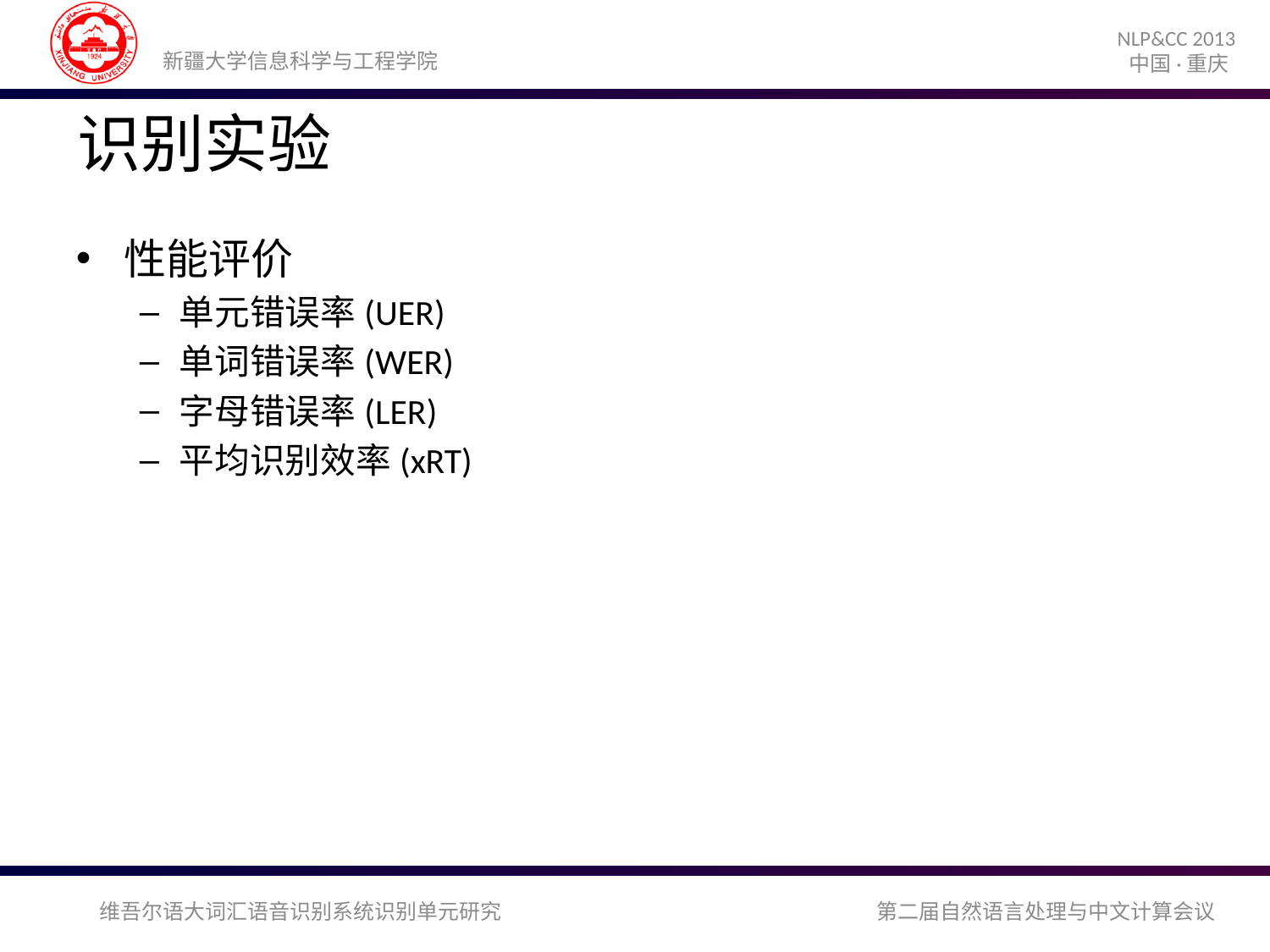

# 识别实验
性能评价
单元错误率(UER)
单词错误率(WER)
字母错误率(LER)
平均识别效率(xRT)